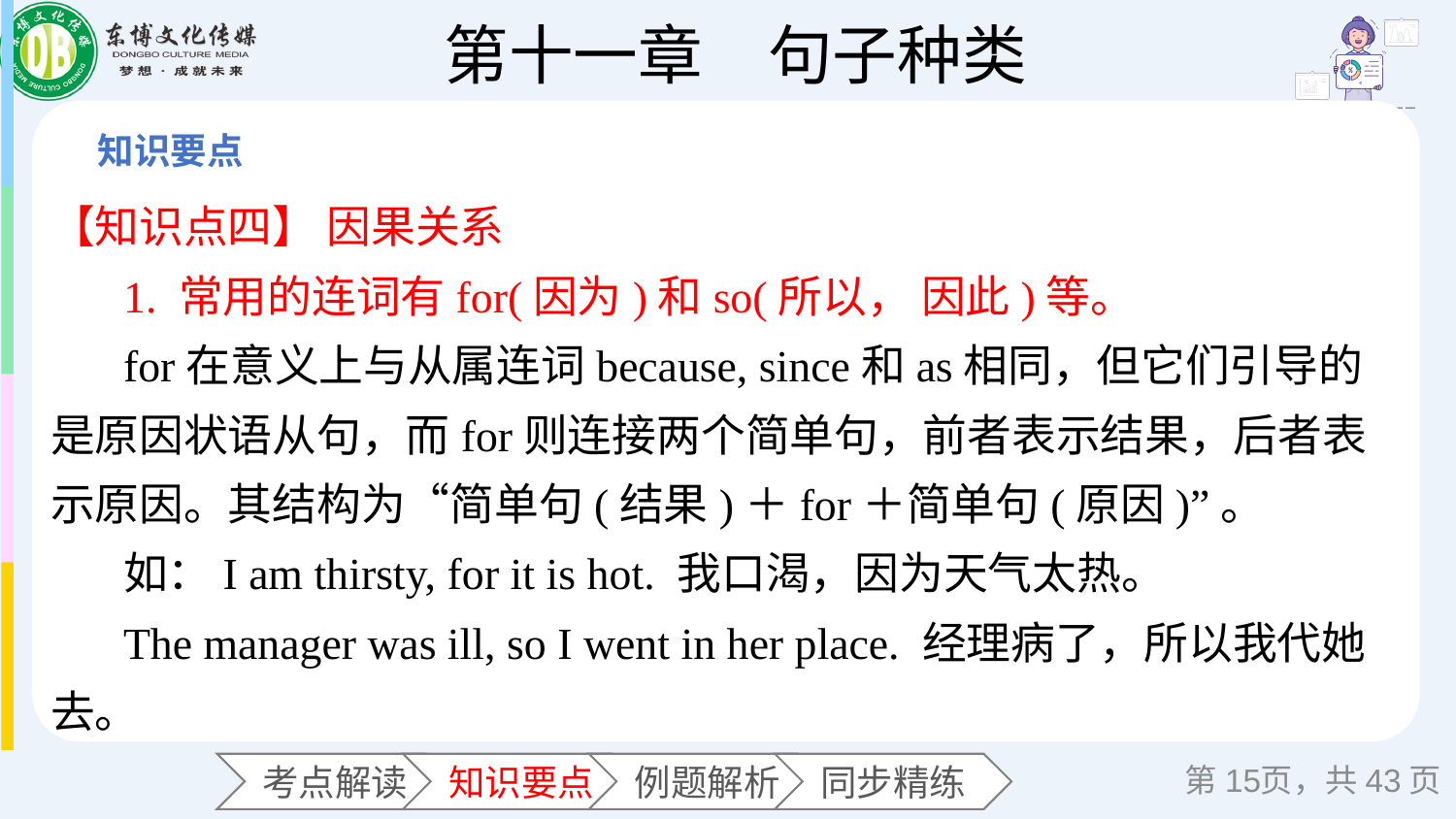

【知识点四】 因果关系
1. 常用的连词有for(因为)和so(所以， 因此)等。
for在意义上与从属连词because, since和as相同，但它们引导的是原因状语从句，而for则连接两个简单句，前者表示结果，后者表示原因。其结构为“简单句(结果)＋for＋简单句(原因)”。
如：I am thirsty, for it is hot. 我口渴，因为天气太热。
The manager was ill, so I went in her place. 经理病了，所以我代她去。
第15页，共43页